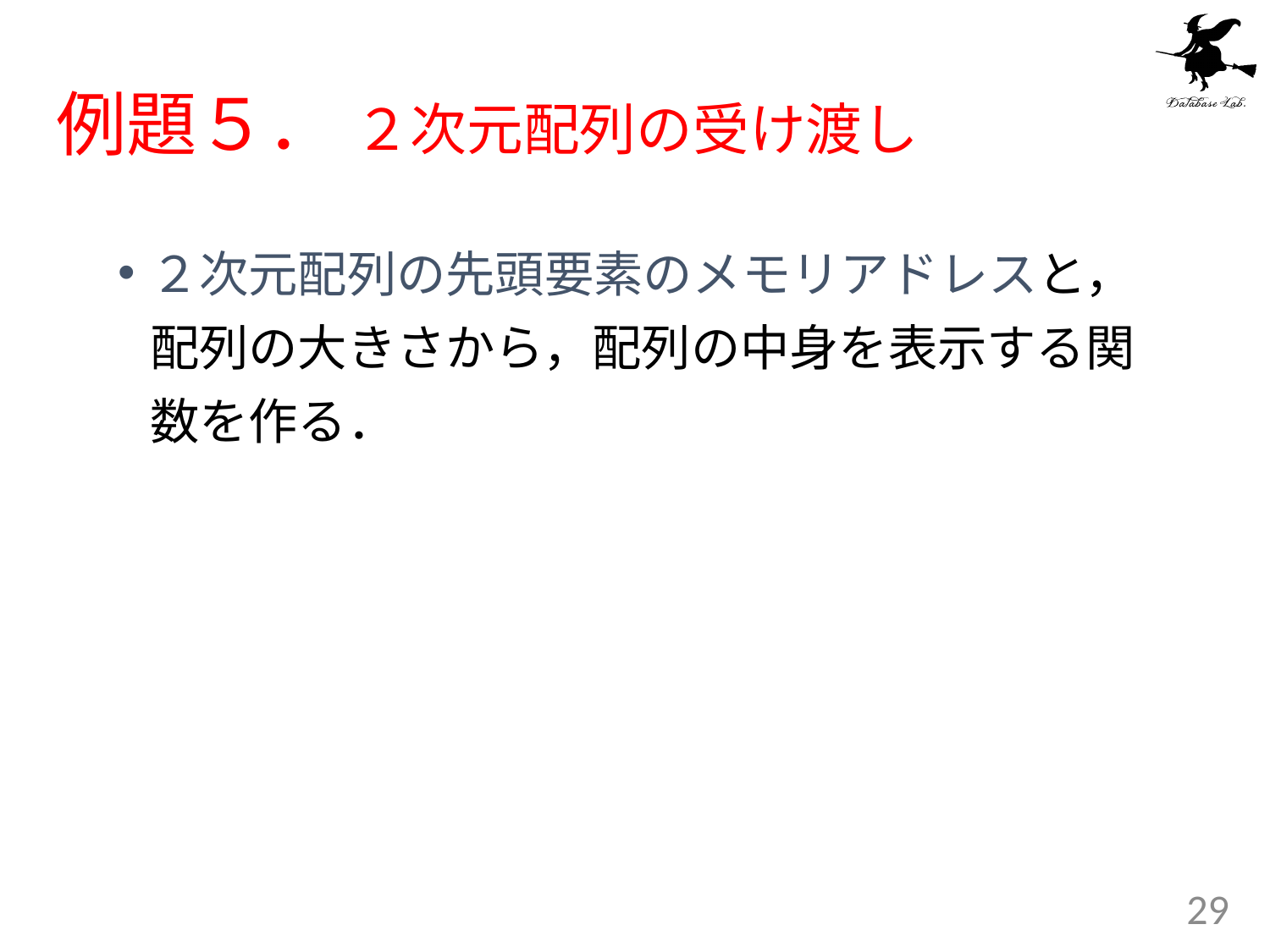

# 例題５． ２次元配列の受け渡し
２次元配列の先頭要素のメモリアドレスと，配列の大きさから，配列の中身を表示する関数を作る．

29